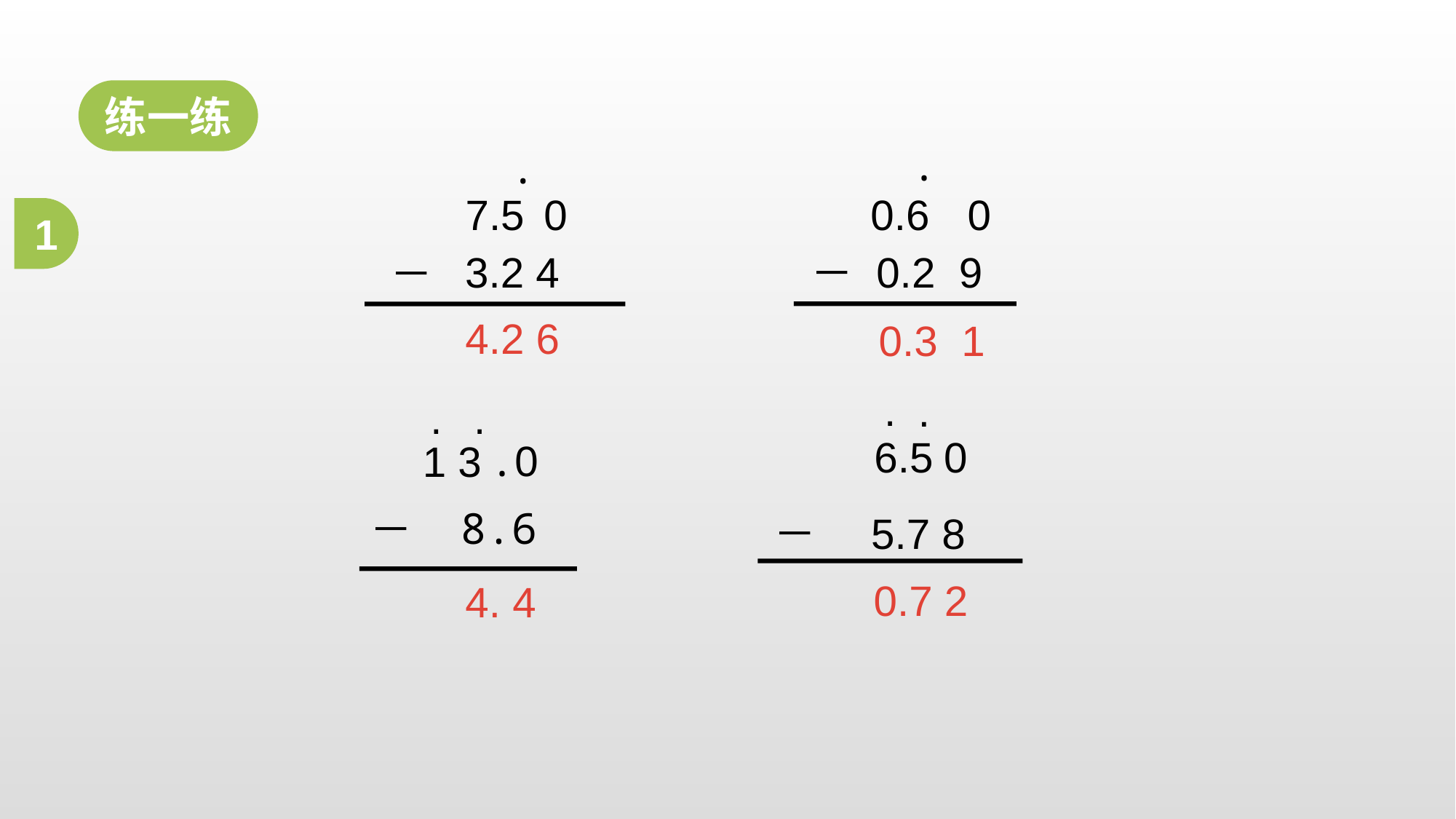

练一练
.
.
7.5
3.2 4
－

0
0
0.6
0.2  9
－

1
0.3  1
4.2 6
.
.
.
.
6.5
－
5.7 8

0
.0
1 3
8.6
－

0.7 2
4. 4